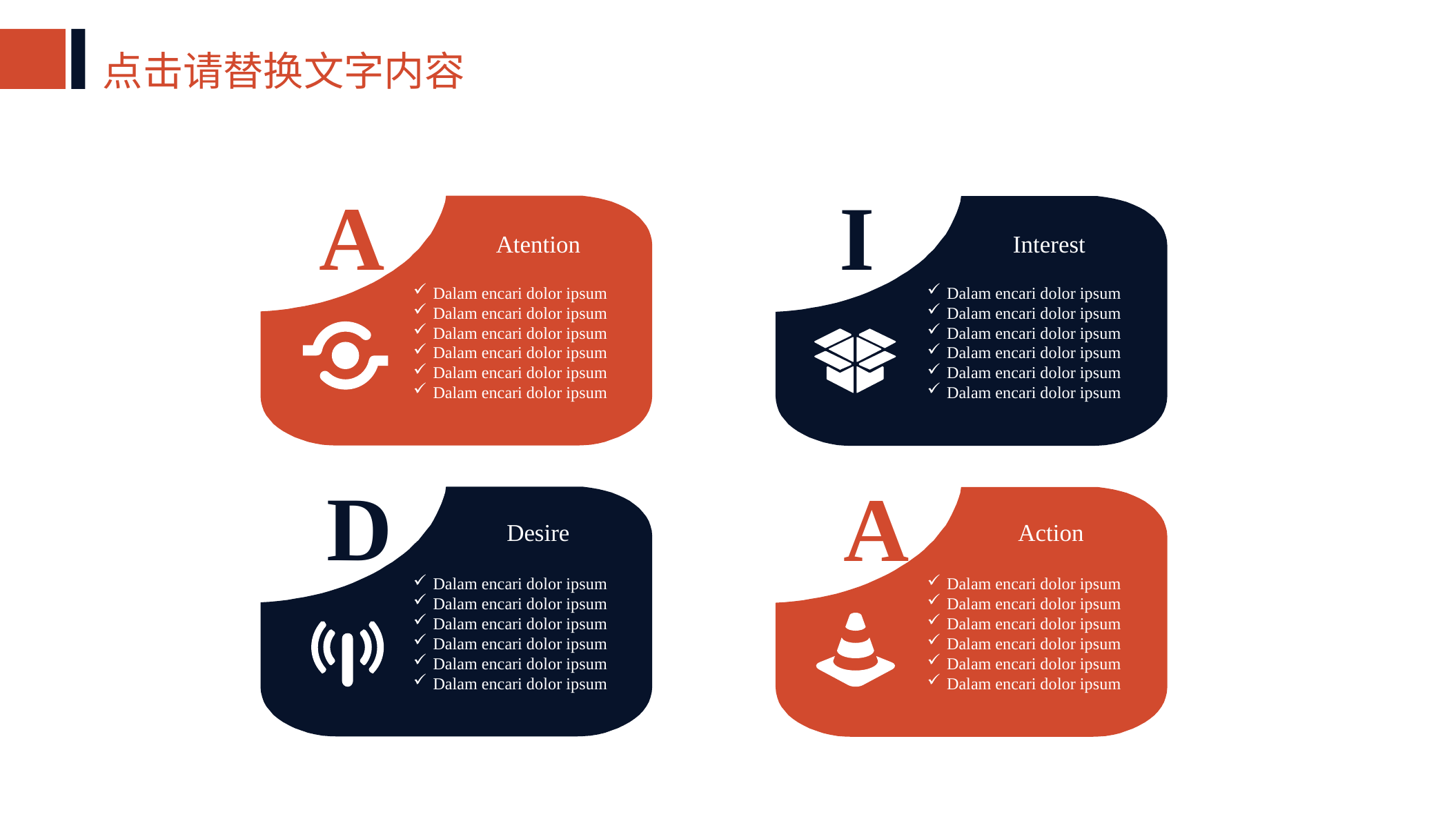

点击请替换文字内容

A

I

Atention
Interest
Dalam encari dolor ipsum
Dalam encari dolor ipsum
Dalam encari dolor ipsum
Dalam encari dolor ipsum
Dalam encari dolor ipsum
Dalam encari dolor ipsum
Dalam encari dolor ipsum
Dalam encari dolor ipsum
Dalam encari dolor ipsum
Dalam encari dolor ipsum
Dalam encari dolor ipsum
Dalam encari dolor ipsum

D

A

Desire
Action
Dalam encari dolor ipsum
Dalam encari dolor ipsum
Dalam encari dolor ipsum
Dalam encari dolor ipsum
Dalam encari dolor ipsum
Dalam encari dolor ipsum
Dalam encari dolor ipsum
Dalam encari dolor ipsum
Dalam encari dolor ipsum
Dalam encari dolor ipsum
Dalam encari dolor ipsum
Dalam encari dolor ipsum